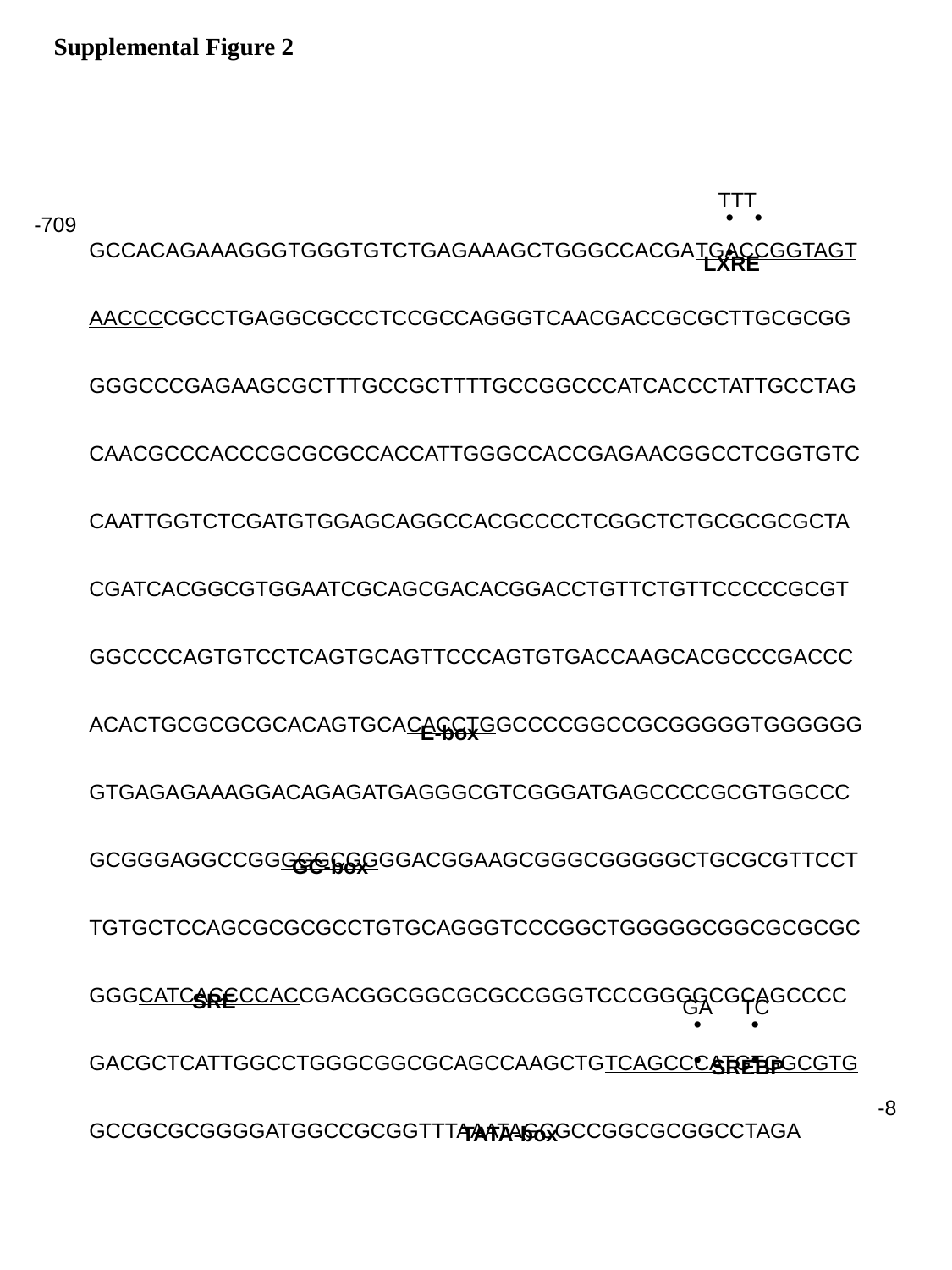

Supplemental Figure 2
TTT
GCCACAGAAAGGGTGGGTGTCTGAGAAAGCTGGGCCACGATGACCGGTAGTAACCCCGCCTGAGGCGCCCTCCGCCAGGGTCAACGACCGCGCTTGCGCGGGGGCCCGAGAAGCGCTTTGCCGCTTTTGCCGGCCCATCACCCTATTGCCTAGCAACGCCCACCCGCGCGCCACCATTGGGCCACCGAGAACGGCCTCGGTGTCCAATTGGTCTCGATGTGGAGCAGGCCACGCCCCTCGGCTCTGCGCGCGCTACGATCACGGCGTGGAATCGCAGCGACACGGACCTGTTCTGTTCCCCCGCGTGGCCCCAGTGTCCTCAGTGCAGTTCCCAGTGTGACCAAGCACGCCCGACCCACACTGCGCGCGCACAGTGCACACCTGGCCCCGGCCGCGGGGGTGGGGGGGTGAGAGAAAGGACAGAGATGAGGGCGTCGGGATGAGCCCCGCGTGGCCCGCGGGAGGCCGGGGGCGGGGACGGAAGCGGGCGGGGGCTGCGCGTTCCTTGTGCTCCAGCGCGCGCCTGTGCAGGGTCCCGGCTGGGGGCGGCGCGCGCGGGCATCACCCCACCGACGGCGGCGCGCCGGGTCCCGGGGCGCAGCCCCGACGCTCATTGGCCTGGGCGGCGCAGCCAAGCTGTCAGCCCATGTGGCGTGGCCGCGCGGGGATGGCCGCGGTTTAAATAGCGCCGGCGCGGCCTAGA
・・・
-709
LXRE
E-box
GC-box
SRE
TC
GA
・・
・・
SREBP
-8
TATA-box